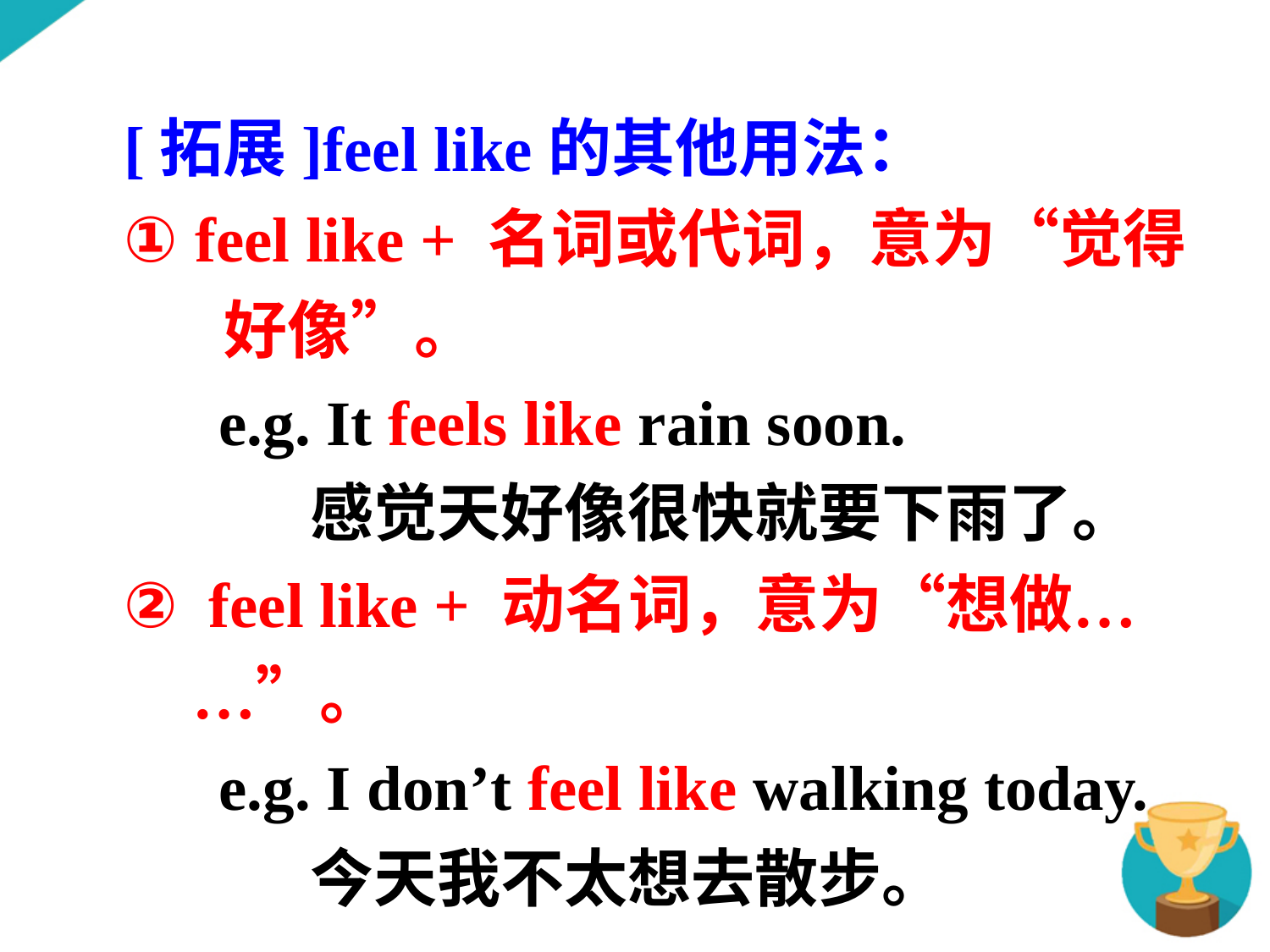

[拓展]feel like的其他用法：
 ① feel like + 名词或代词，意为“觉得
       好像”。
       e.g. It feels like rain soon.
             感觉天好像很快就要下雨了。
 ②  feel like + 动名词，意为“想做……”。
       e.g. I don’t feel like walking today.
             今天我不太想去散步。